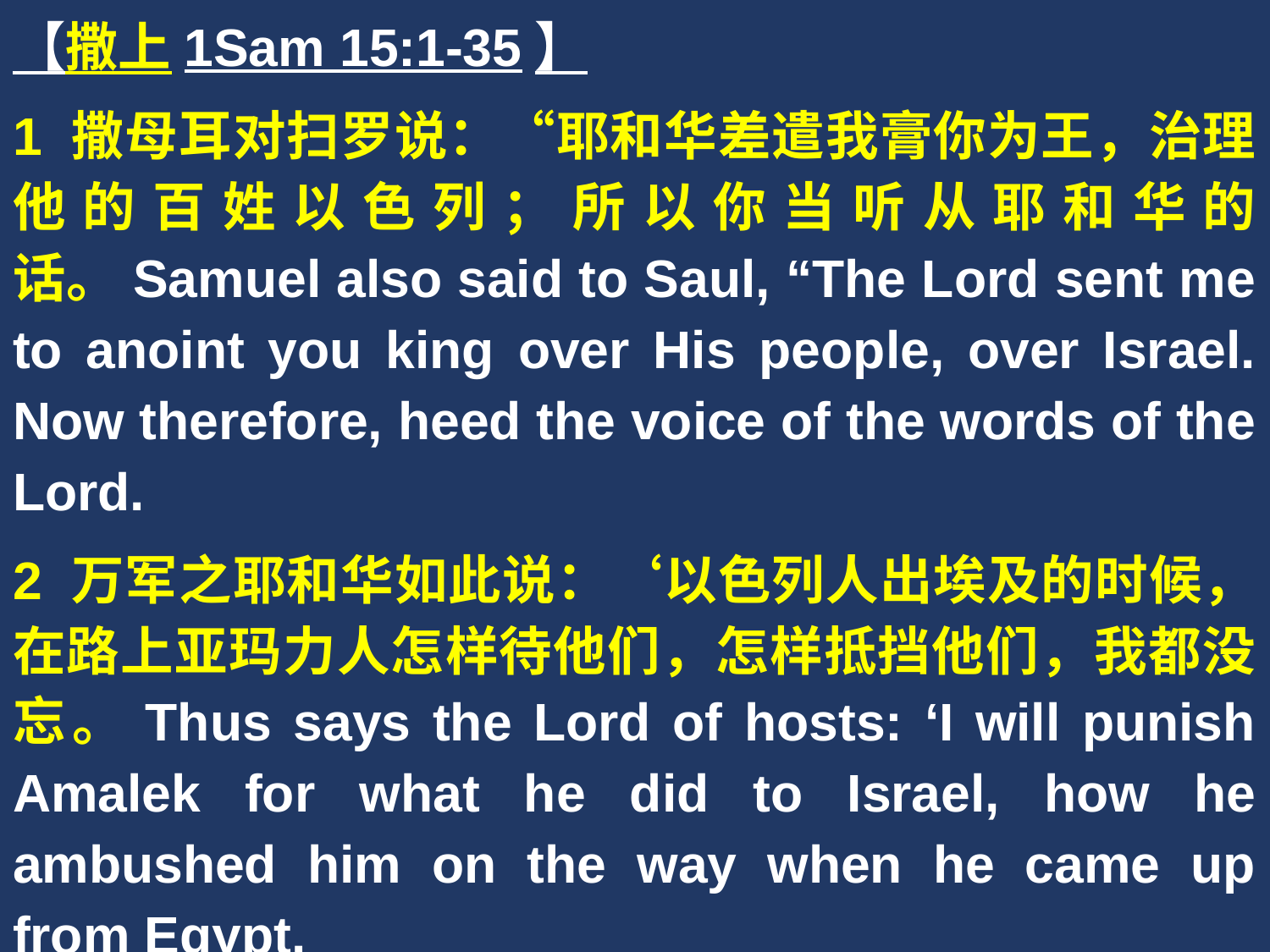

【撒上1Sam 15:1-35】
1 撒母耳对扫罗说：“耶和华差遣我膏你为王，治理他的百姓以色列；所以你当听从耶和华的话。Samuel also said to Saul, “The Lord sent me to anoint you king over His people, over Israel. Now therefore, heed the voice of the words of the Lord.
2 万军之耶和华如此说：‘以色列人出埃及的时候，在路上亚玛力人怎样待他们，怎样抵挡他们，我都没忘。Thus says the Lord of hosts: ‘I will punish Amalek for what he did to Israel, how he ambushed him on the way when he came up from Egypt.